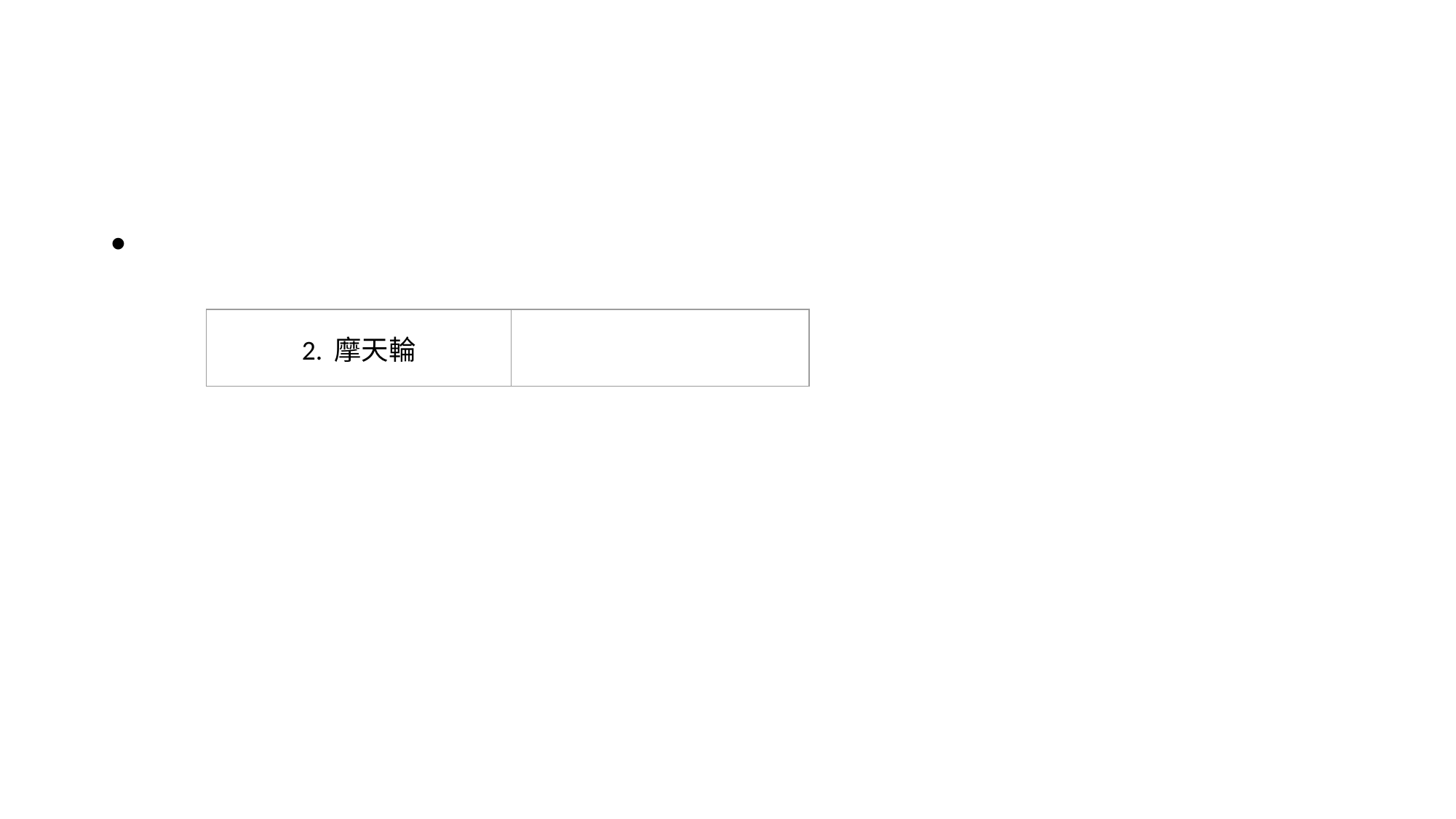

#

| 2. 摩天輪 |  |
| --- | --- |